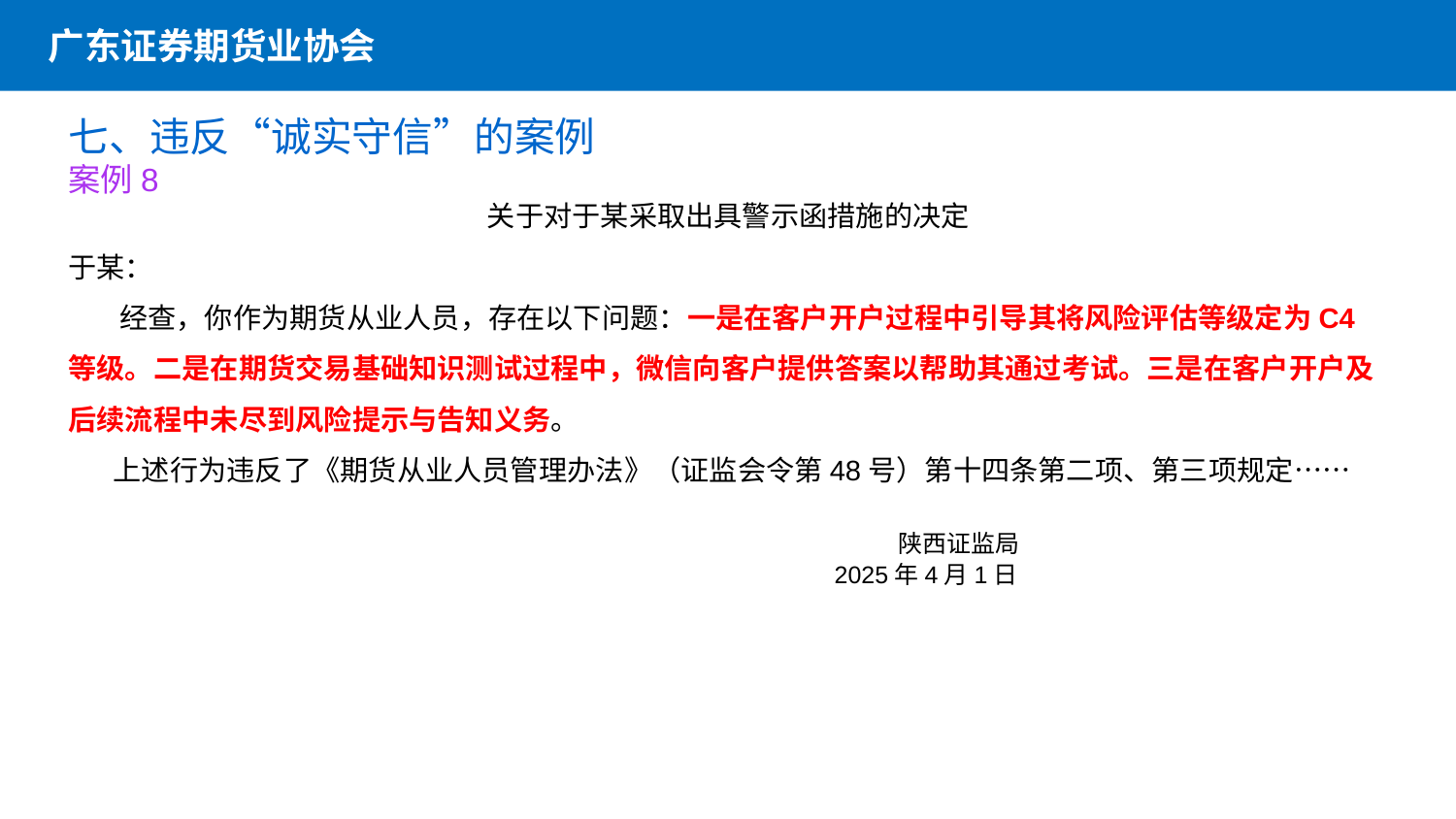

广东证券期货业协会
七、违反“诚实守信”的案例
案例8
关于对于某采取出具警示函措施的决定
于某：
       经查，你作为期货从业人员，存在以下问题：一是在客户开户过程中引导其将风险评估等级定为C4等级。二是在期货交易基础知识测试过程中，微信向客户提供答案以帮助其通过考试。三是在客户开户及后续流程中未尽到风险提示与告知义务。
      上述行为违反了《期货从业人员管理办法》（证监会令第48号）第十四条第二项、第三项规定……

                                                                                                   陕西证监局
　　　　　　　                                                                                                            2025年4月1日